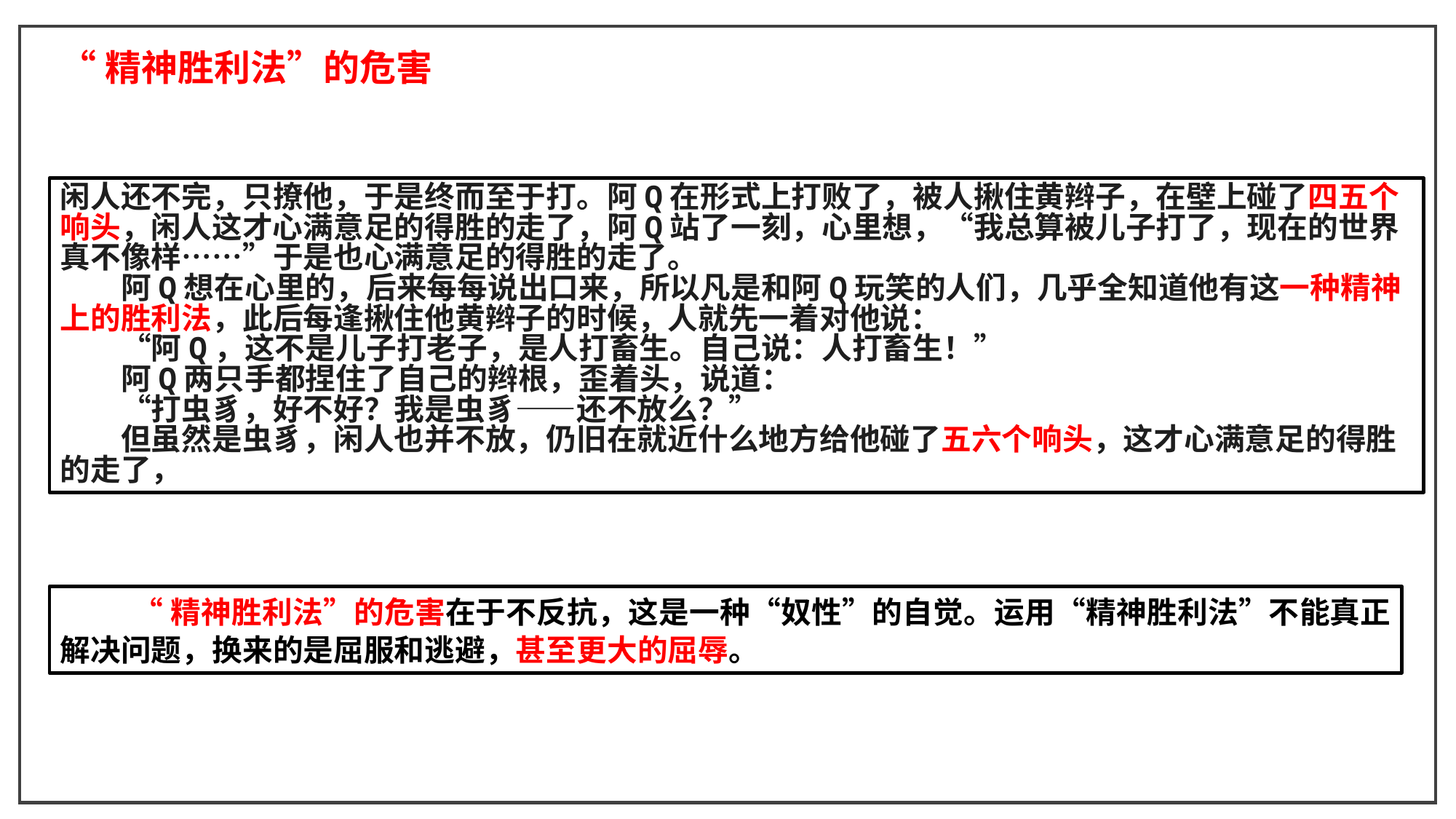

“精神胜利法”的危害
闲人还不完，只撩他，于是终而至于打。阿Q在形式上打败了，被人揪住黄辫子，在壁上碰了四五个响头，闲人这才心满意足的得胜的走了，阿Q站了一刻，心里想，“我总算被儿子打了，现在的世界真不像样……”于是也心满意足的得胜的走了。
　　阿Q想在心里的，后来每每说出口来，所以凡是和阿Q玩笑的人们，几乎全知道他有这一种精神上的胜利法，此后每逢揪住他黄辫子的时候，人就先一着对他说：
　　“阿Q，这不是儿子打老子，是人打畜生。自己说：人打畜生！”
　　阿Q两只手都捏住了自己的辫根，歪着头，说道：
　　“打虫豸，好不好？我是虫豸——还不放么？”
　　但虽然是虫豸，闲人也并不放，仍旧在就近什么地方给他碰了五六个响头，这才心满意足的得胜的走了，
“精神胜利法”的危害在于不反抗，这是一种“奴性”的自觉。运用“精神胜利法”不能真正解决问题，换来的是屈服和逃避，甚至更大的屈辱。